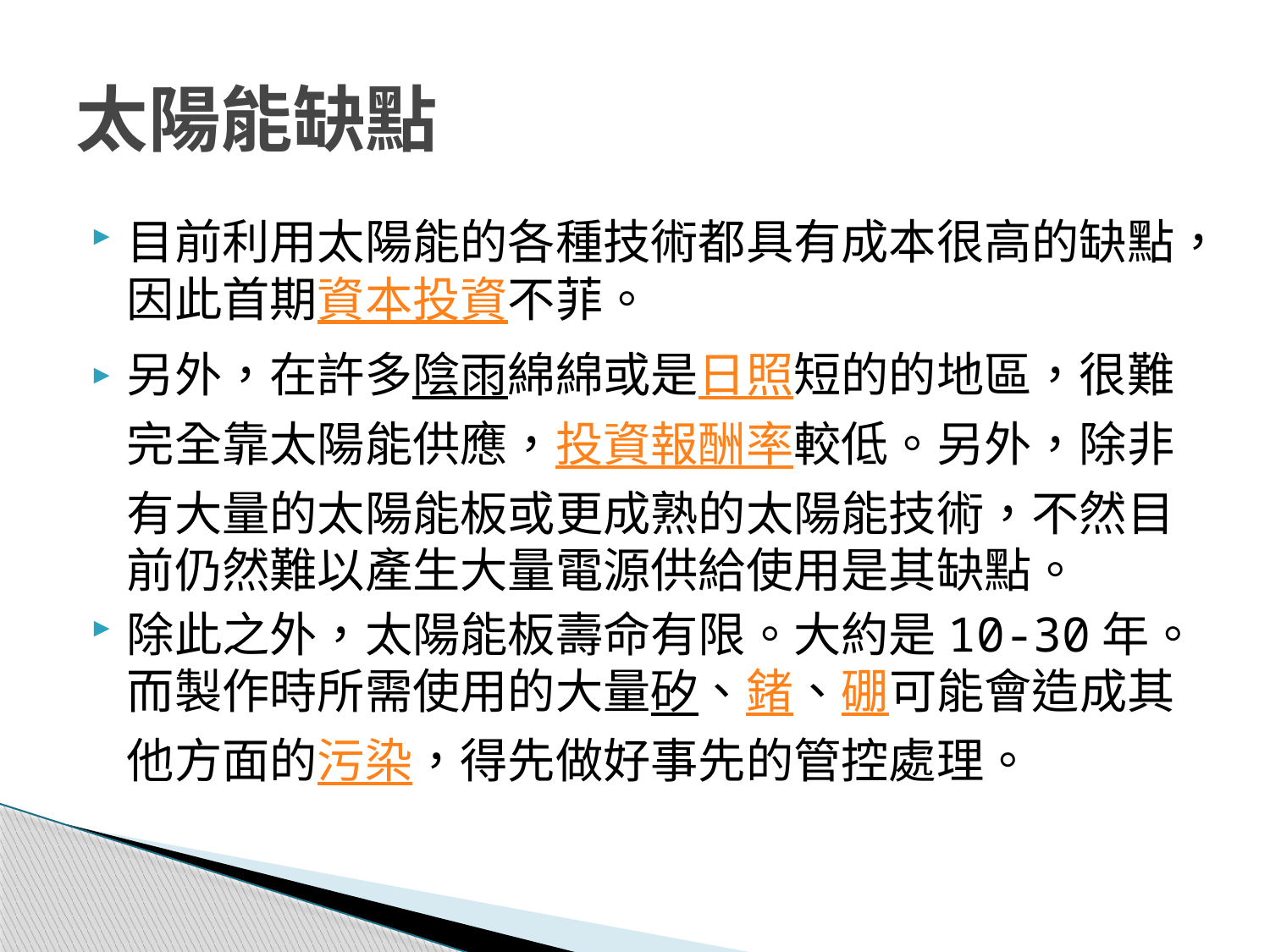

# 太陽能缺點
目前利用太陽能的各種技術都具有成本很高的缺點，因此首期資本投資不菲。
另外，在許多陰雨綿綿或是日照短的的地區，很難完全靠太陽能供應，投資報酬率較低。另外，除非有大量的太陽能板或更成熟的太陽能技術，不然目前仍然難以產生大量電源供給使用是其缺點。
除此之外，太陽能板壽命有限。大約是10-30年。而製作時所需使用的大量矽、鍺、硼可能會造成其他方面的污染，得先做好事先的管控處理。